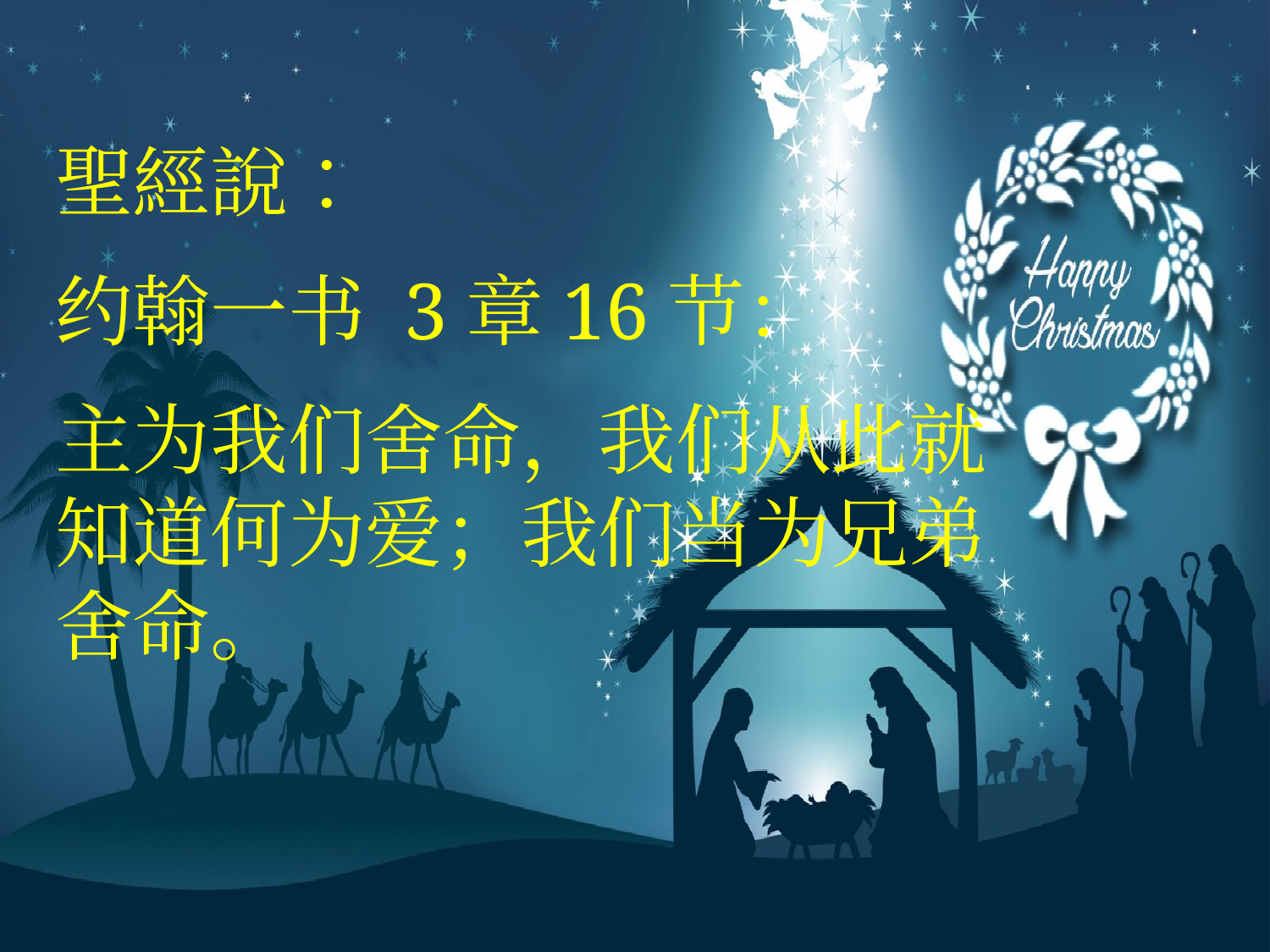

#
聖經說：

约翰一书 3章16节：

主为我们舍命，我们从此就知道何为爱；我们当为兄弟舍命。